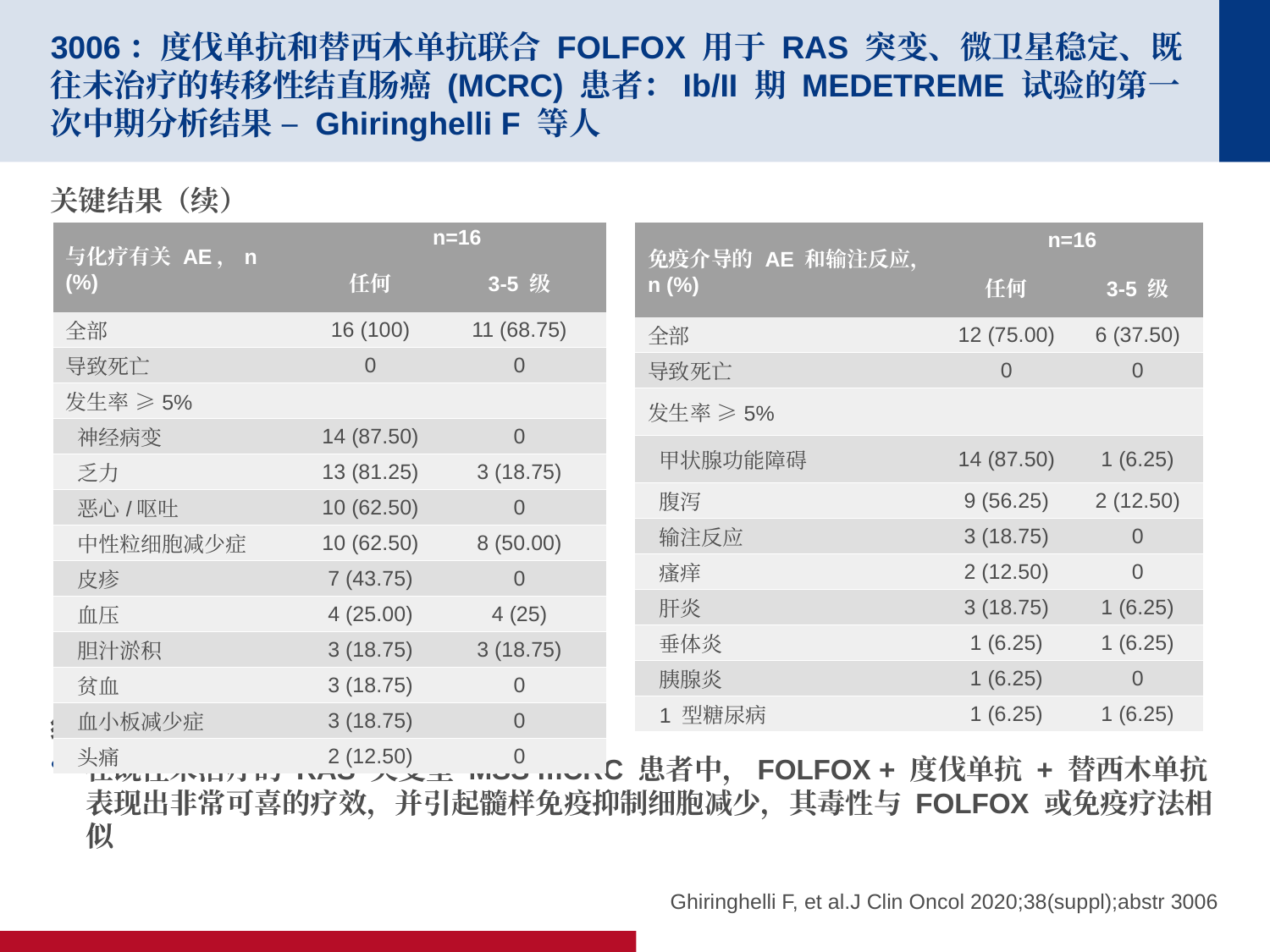

# 3006：度伐单抗和替西木单抗联合 FOLFOX 用于 RAS 突变、微卫星稳定、既往未治疗的转移性结直肠癌 (MCRC) 患者：Ib/II 期 MEDETREME 试验的第一次中期分析结果 – Ghiringhelli F 等人
关键结果（续）
结论
在既往未治疗的 RAS 突变型 MSS mCRC 患者中，FOLFOX + 度伐单抗 + 替西木单抗表现出非常可喜的疗效，并引起髓样免疫抑制细胞减少，其毒性与 FOLFOX 或免疫疗法相似
| 免疫介导的 AE 和输注反应，n (%) | n=16 |  |
| --- | --- | --- |
|  | 任何 | 3-5 级 |
| 全部 | 12 (75.00) | 6 (37.50) |
| 导致死亡 | 0 | 0 |
| 发生率 ≥5% |  |  |
| 甲状腺功能障碍 | 14 (87.50) | 1 (6.25) |
| 腹泻 | 9 (56.25) | 2 (12.50) |
| 输注反应 | 3 (18.75) | 0 |
| 瘙痒 | 2 (12.50) | 0 |
| 肝炎 | 3 (18.75) | 1 (6.25) |
| 垂体炎 | 1 (6.25) | 1 (6.25) |
| 胰腺炎 | 1 (6.25) | 0 |
| 1 型糖尿病 | 1 (6.25) | 1 (6.25) |
| 与化疗有关 AE，n (%) | n=16 |  |
| --- | --- | --- |
|  | 任何 | 3-5 级 |
| 全部 | 16 (100) | 11 (68.75) |
| 导致死亡 | 0 | 0 |
| 发生率 ≥5% |  |  |
| 神经病变 | 14 (87.50) | 0 |
| 乏力 | 13 (81.25) | 3 (18.75) |
| 恶心/呕吐 | 10 (62.50) | 0 |
| 中性粒细胞减少症 | 10 (62.50) | 8 (50.00) |
| 皮疹 | 7 (43.75) | 0 |
| 血压 | 4 (25.00) | 4 (25) |
| 胆汁淤积 | 3 (18.75) | 3 (18.75) |
| 贫血 | 3 (18.75) | 0 |
| 血小板减少症 | 3 (18.75) | 0 |
| 头痛 | 2 (12.50) | 0 |
Ghiringhelli F, et al.J Clin Oncol 2020;38(suppl);abstr 3006